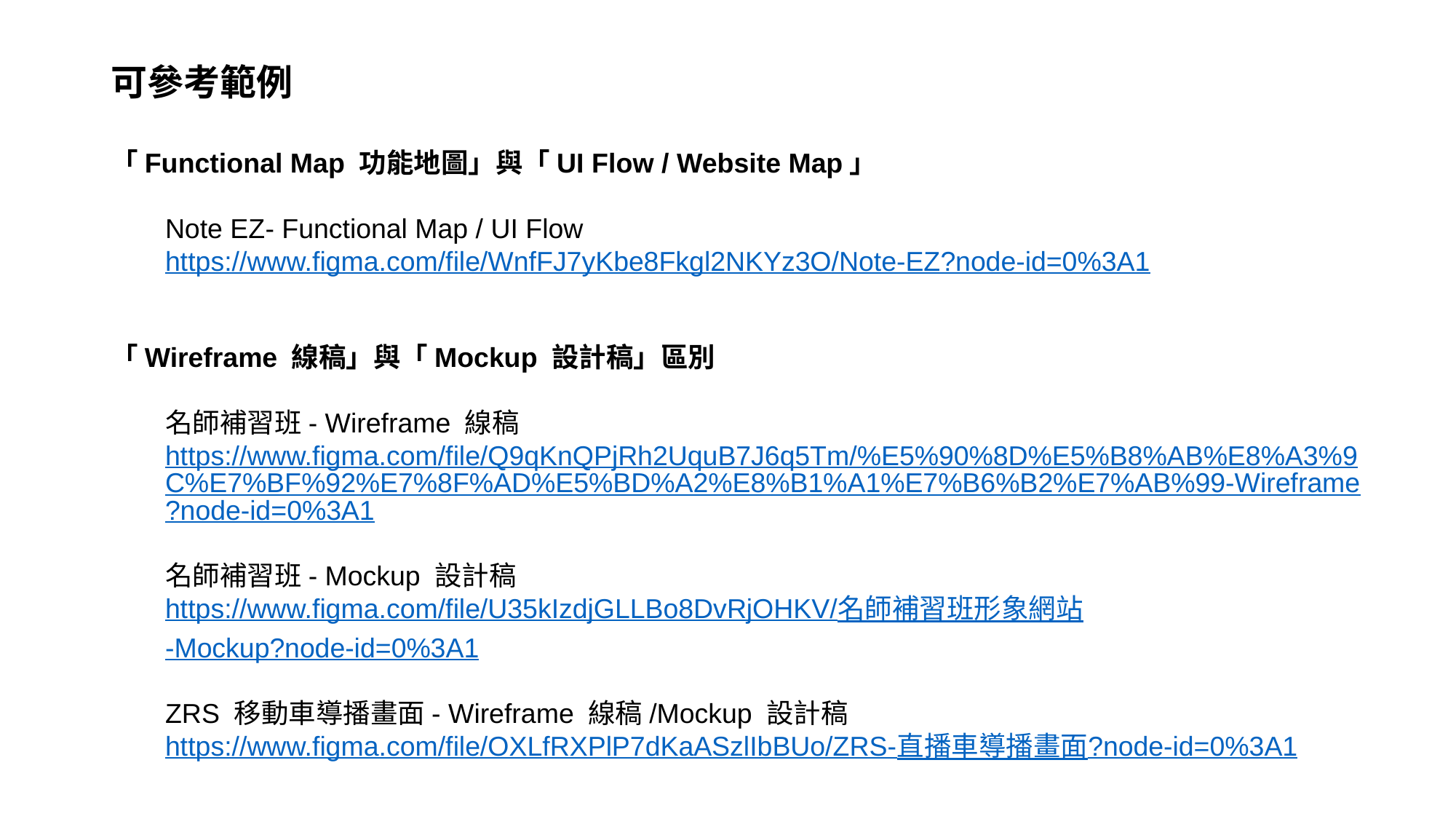

可參考範例
「Functional Map 功能地圖」與「UI Flow / Website Map」

Note EZ- Functional Map / UI Flow
https://www.figma.com/file/WnfFJ7yKbe8Fkgl2NKYz3O/Note-EZ?node-id=0%3A1
「Wireframe 線稿」與「Mockup 設計稿」區別

名師補習班- Wireframe 線稿
https://www.figma.com/file/Q9qKnQPjRh2UquB7J6q5Tm/%E5%90%8D%E5%B8%AB%E8%A3%9C%E7%BF%92%E7%8F%AD%E5%BD%A2%E8%B1%A1%E7%B6%B2%E7%AB%99-Wireframe?node-id=0%3A1

名師補習班- Mockup 設計稿
https://www.figma.com/file/U35kIzdjGLLBo8DvRjOHKV/名師補習班形象網站-Mockup?node-id=0%3A1

ZRS 移動車導播畫面- Wireframe 線稿/Mockup 設計稿
https://www.figma.com/file/OXLfRXPlP7dKaASzlIbBUo/ZRS-直播車導播畫面?node-id=0%3A1